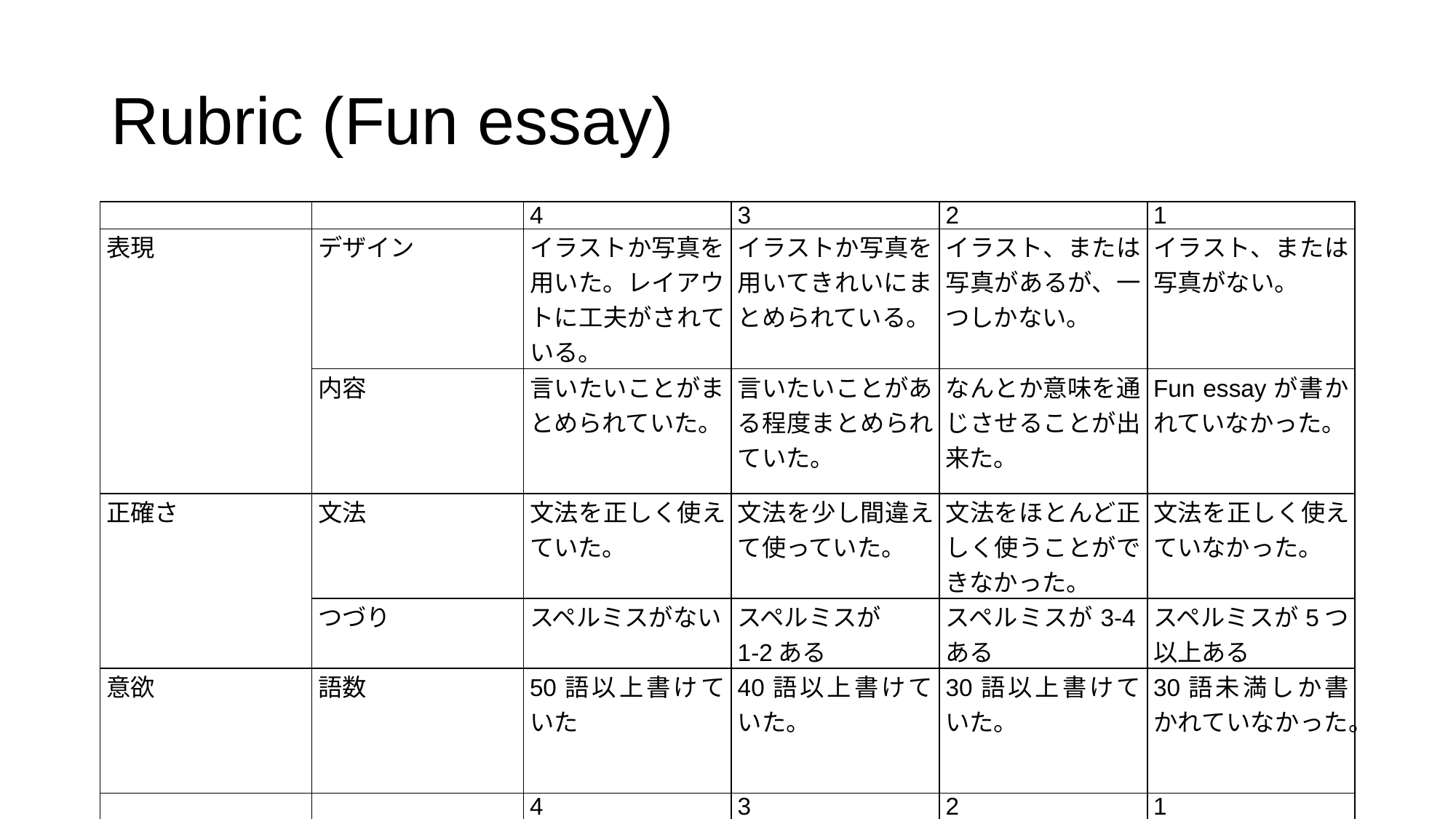

# Rubric (Fun essay)
|  |  | 4 | 3 | 2 | 1 |
| --- | --- | --- | --- | --- | --- |
| 表現 | デザイン | イラストか写真を用いた。レイアウトに工夫がされている。 | イラストか写真を用いてきれいにまとめられている。 | イラスト、または写真があるが、一つしかない。 | イラスト、または写真がない。 |
|  | 内容 | 言いたいことがまとめられていた。 | 言いたいことがある程度まとめられていた。 | なんとか意味を通じさせることが出来た。 | Fun essayが書かれていなかった。 |
| 正確さ | 文法 | 文法を正しく使えていた。 | 文法を少し間違えて使っていた。 | 文法をほとんど正しく使うことができなかった。 | 文法を正しく使えていなかった。 |
|  | つづり | スペルミスがない | スペルミスが 1-2ある | スペルミスが3-4ある | スペルミスが5つ以上ある |
| 意欲 | 語数 | 50語以上書けていた | 40語以上書けていた。 | 30語以上書けていた。 | 30語未満しか書かれていなかった。 |
|  |  | 4 | 3 | 2 | 1 |